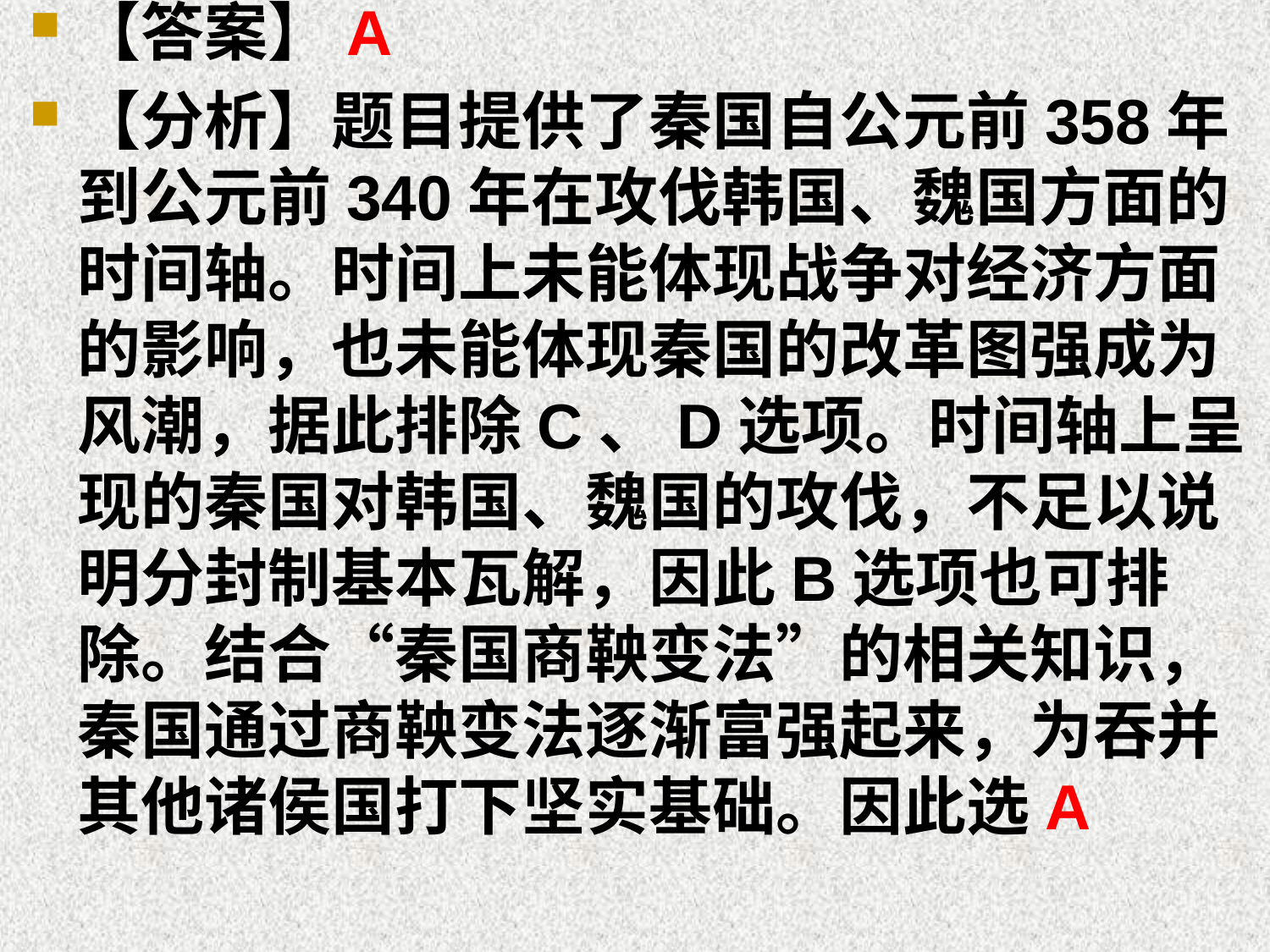

【答案】A
【分析】题目提供了秦国自公元前358年到公元前340年在攻伐韩国、魏国方面的时间轴。时间上未能体现战争对经济方面的影响，也未能体现秦国的改革图强成为风潮，据此排除C、D选项。时间轴上呈现的秦国对韩国、魏国的攻伐，不足以说明分封制基本瓦解，因此B选项也可排除。结合“秦国商鞅变法”的相关知识，秦国通过商鞅变法逐渐富强起来，为吞并其他诸侯国打下坚实基础。因此选A

#